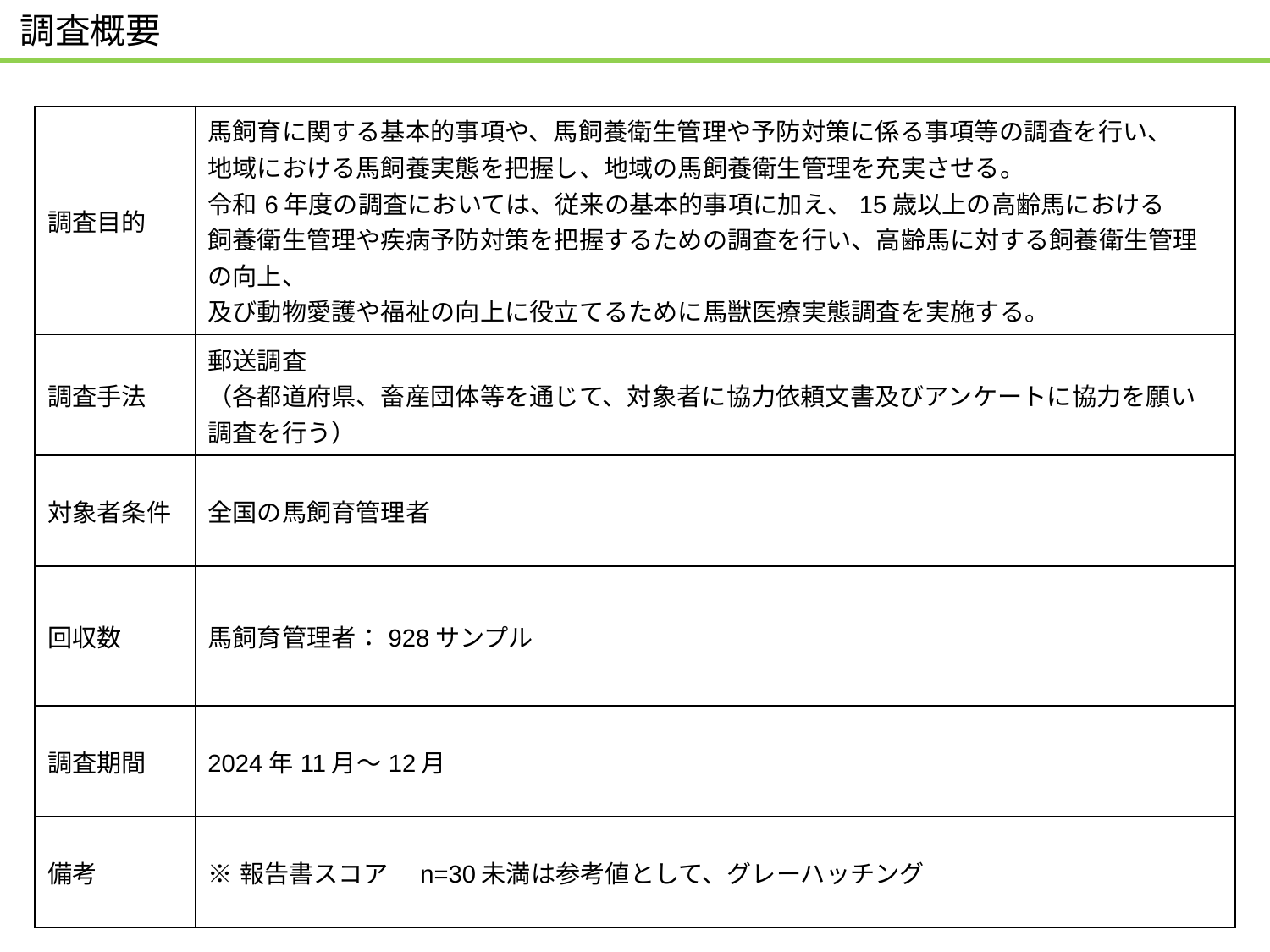

# 調査概要
| 調査目的 | 馬飼育に関する基本的事項や、馬飼養衛生管理や予防対策に係る事項等の調査を行い、 地域における馬飼養実態を把握し、地域の馬飼養衛生管理を充実させる。 令和6年度の調査においては、従来の基本的事項に加え、15歳以上の高齢馬における 飼養衛生管理や疾病予防対策を把握するための調査を行い、高齢馬に対する飼養衛生管理の向上、 及び動物愛護や福祉の向上に役立てるために馬獣医療実態調査を実施する。 |
| --- | --- |
| 調査手法 | 郵送調査 （各都道府県、畜産団体等を通じて、対象者に協力依頼文書及びアンケートに協力を願い 調査を行う） |
| 対象者条件 | 全国の馬飼育管理者 |
| 回収数 | 馬飼育管理者：928サンプル |
| 調査期間 | 2024年11月～12月 |
| 備考 | ※報告書スコア　n=30未満は参考値として、グレーハッチング |